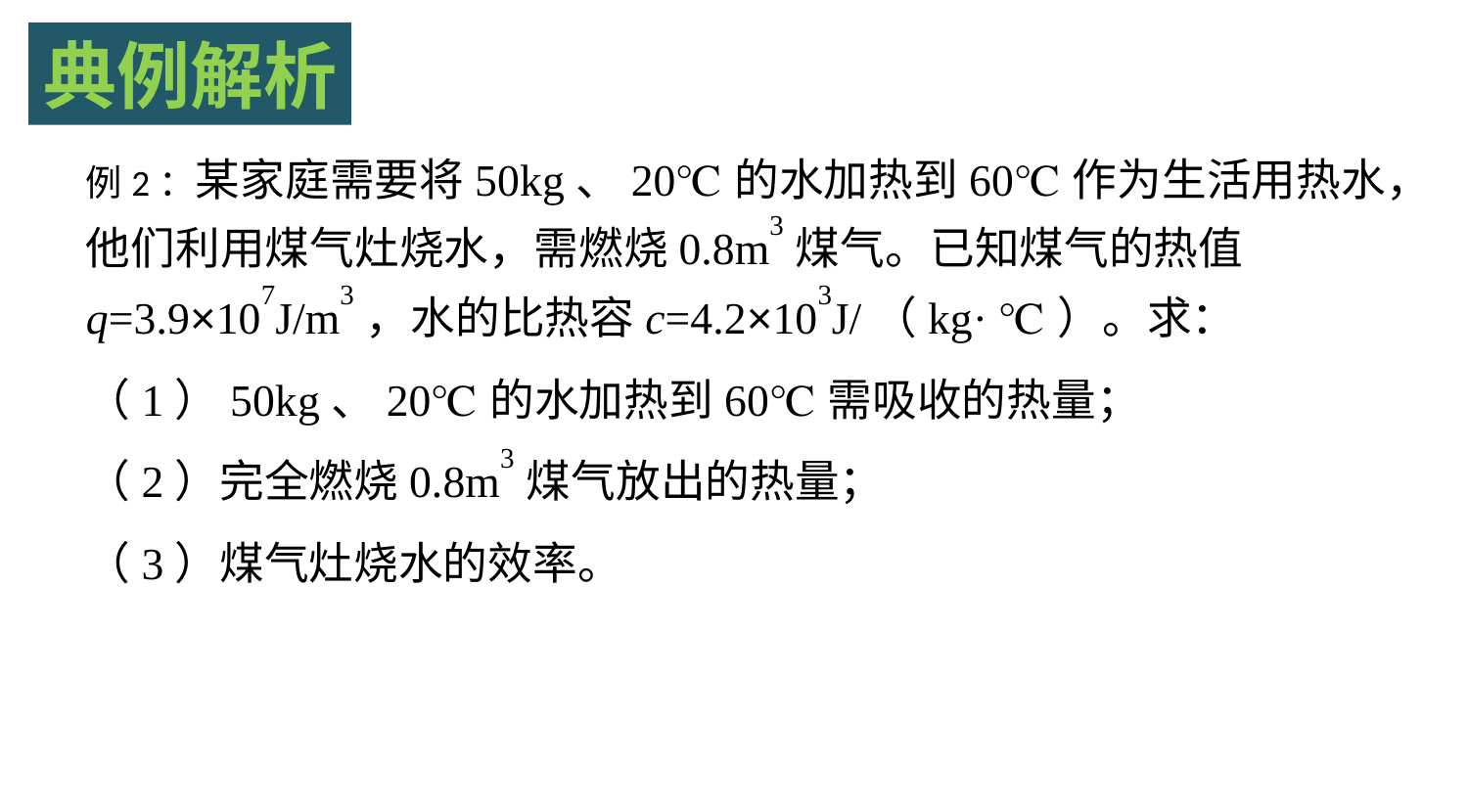

典例解析
例2：某家庭需要将50kg、20℃的水加热到60℃作为生活用热水，

他们利用煤气灶烧水，需燃烧0.8m3煤气。已知煤气的热值

q=3.9×107J/m3，水的比热容c=4.2×103J/（kg· ℃）。求：

（1）50kg、20℃的水加热到60℃需吸收的热量；

（2）完全燃烧0.8m3煤气放出的热量；

（3）煤气灶烧水的效率。